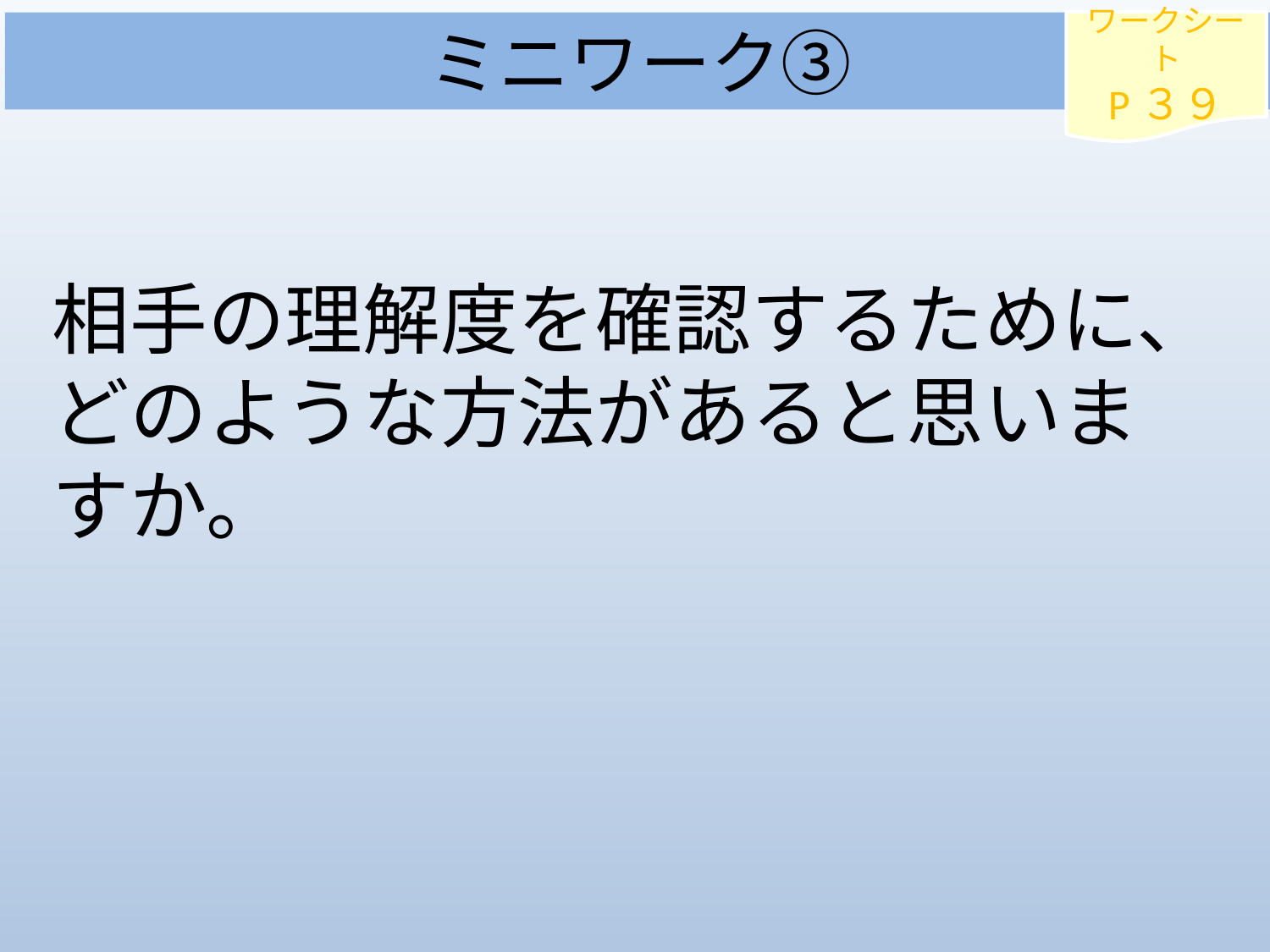

ワークシート
P３９
ミニワーク③

相手の理解度を確認するために、どのような方法があると思いますか。